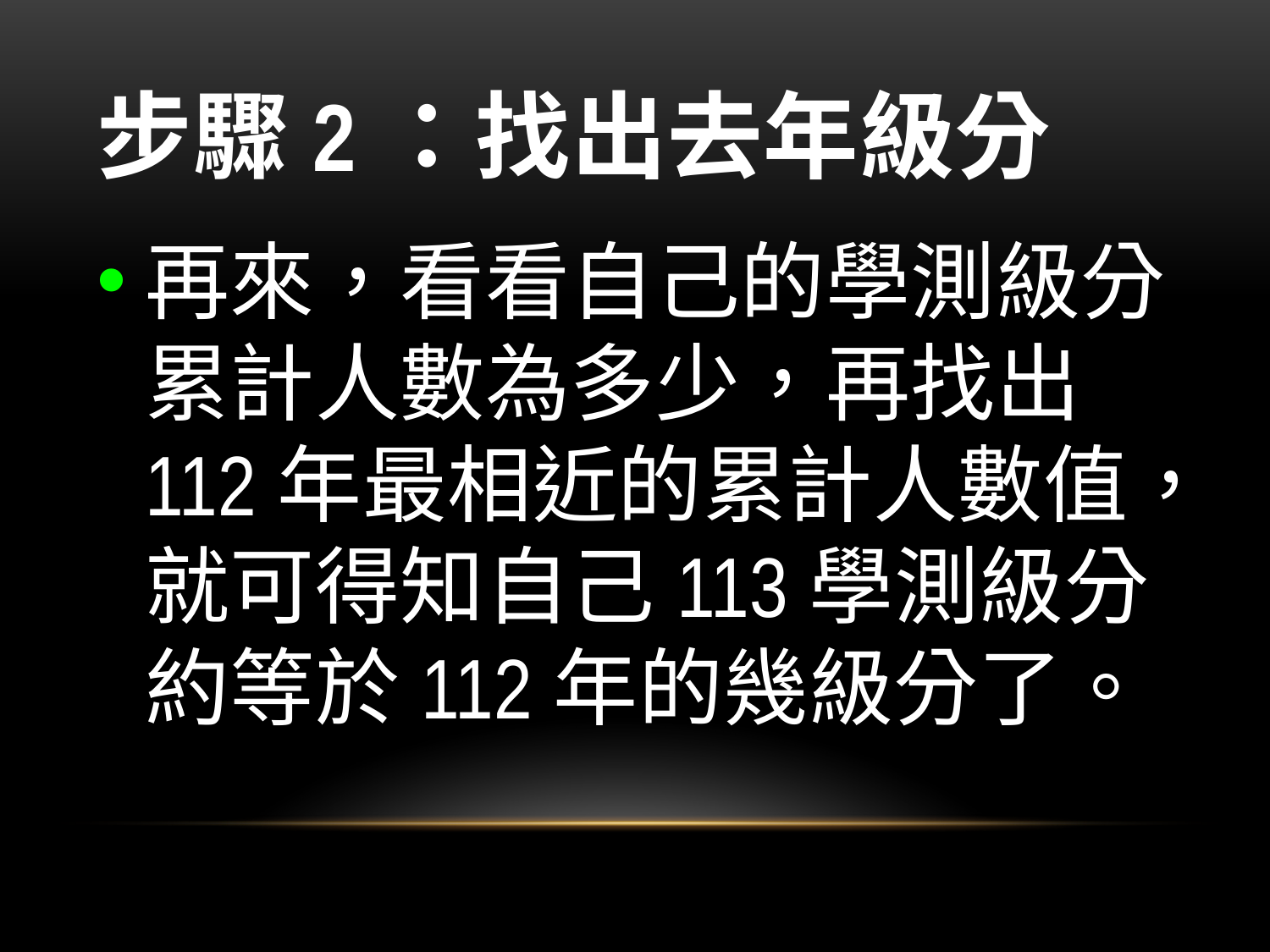

# 步驟2：找出去年級分
再來，看看自己的學測級分累計人數為多少，再找出112年最相近的累計人數值，就可得知自己113學測級分約等於112年的幾級分了。